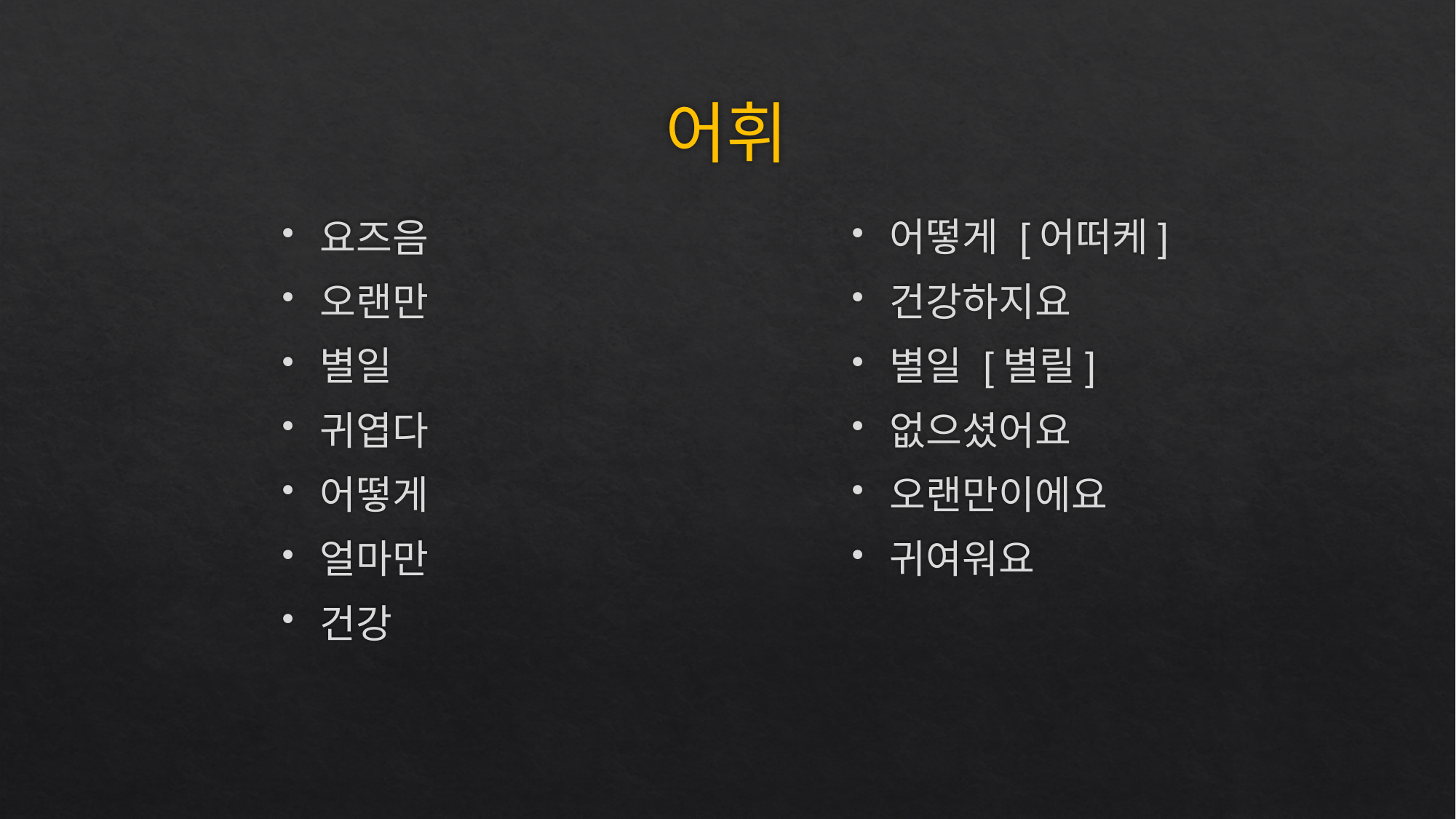

# 어휘
요즈음
오랜만
별일
귀엽다
어떻게
얼마만
건강

어떻게 [어떠케]
건강하지요
별일 [별릴]
없으셨어요
오랜만이에요
귀여워요